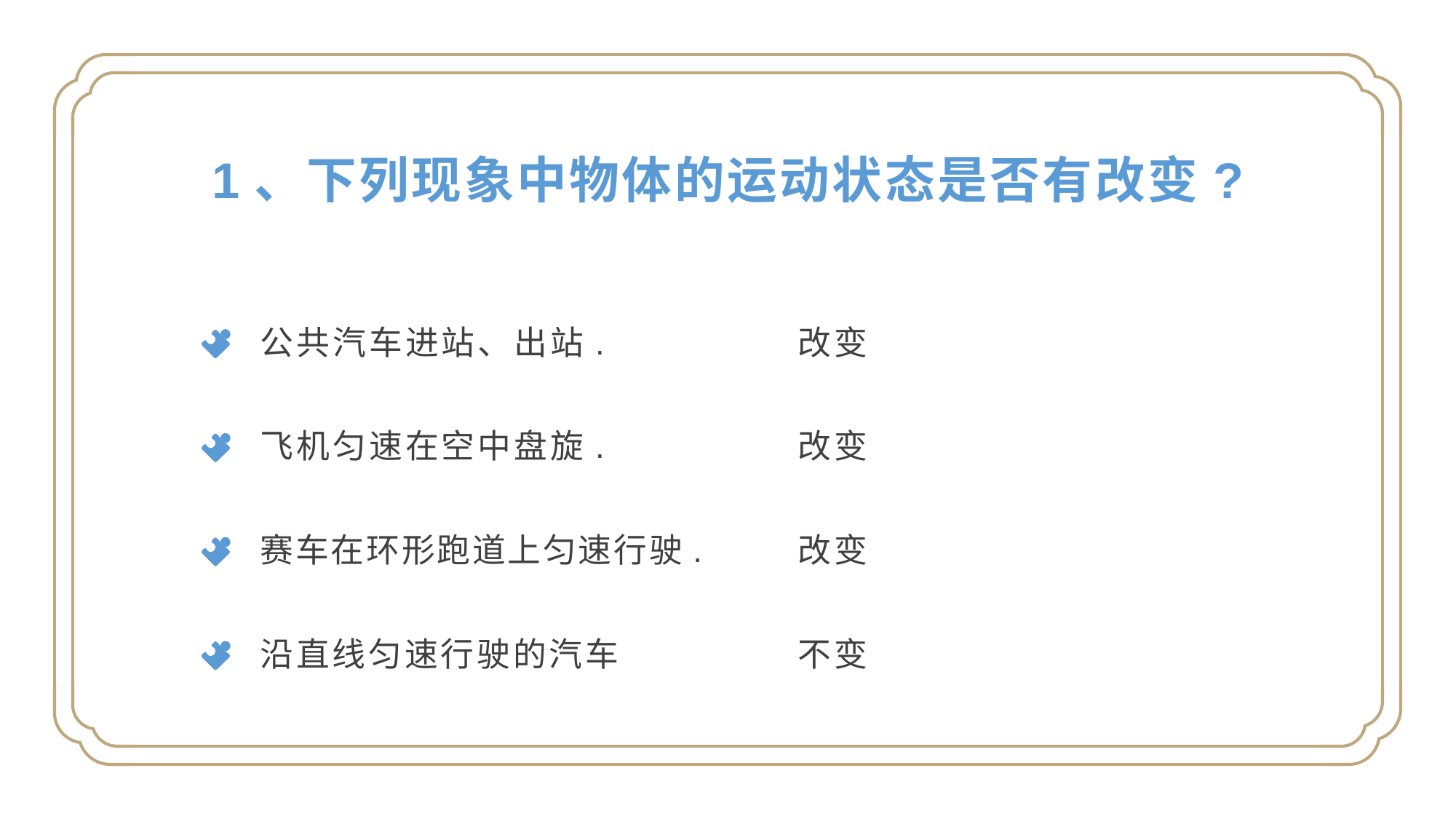

1、下列现象中物体的运动状态是否有改变?
公共汽车进站、出站.
改变

飞机匀速在空中盘旋.
改变

赛车在环形跑道上匀速行驶.
改变

沿直线匀速行驶的汽车
不变